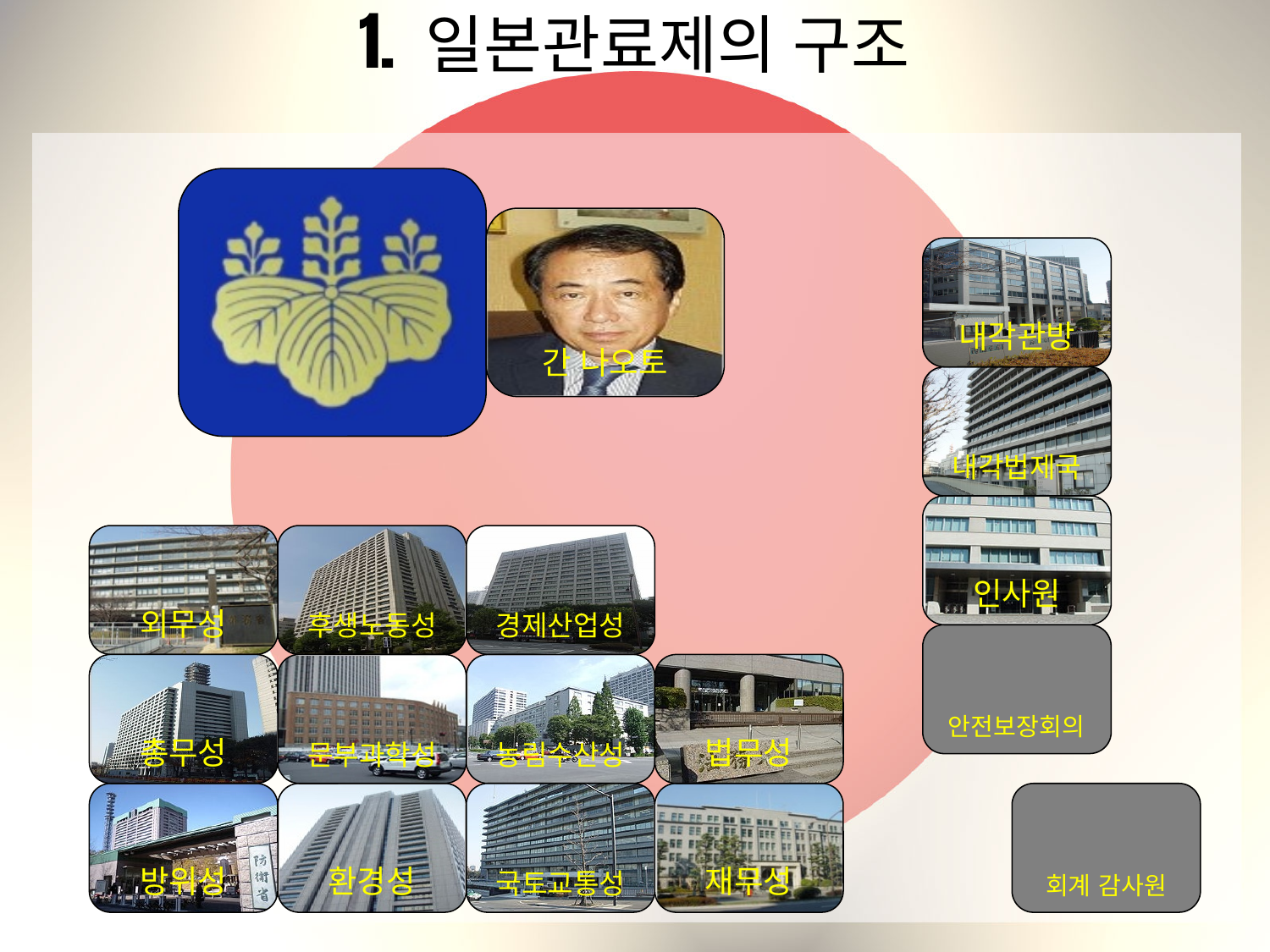

# 1. 일본관료제의 구조

간 나오토
내각관방
내각법제국
인사원
외무성
후생노동성
경제산업성
안전보장회의
총무성
문부과학성
농림수산성
법무성
방위성
환경성
국토교통성
재무성
회계 감사원